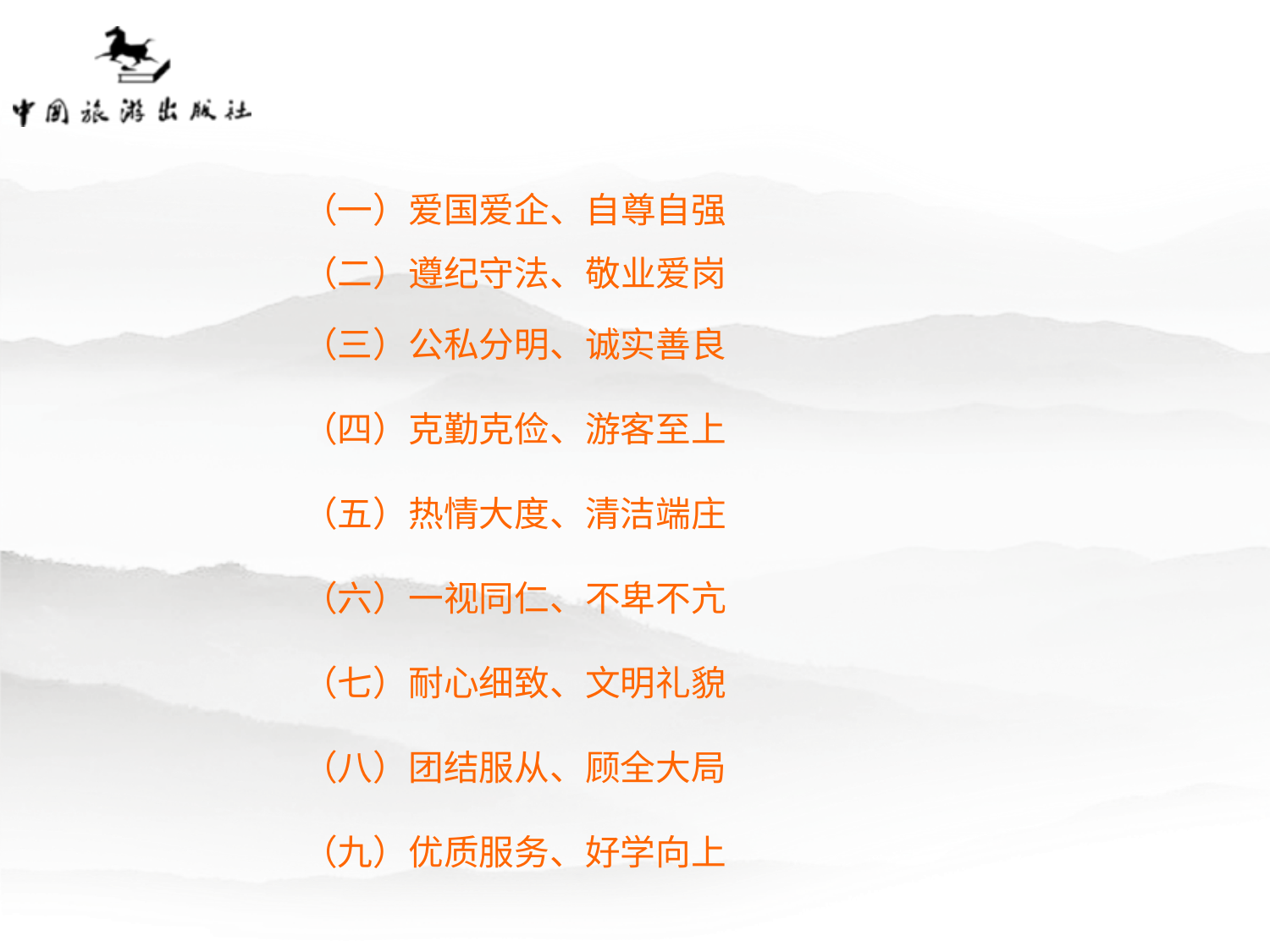

（一）爱国爱企、自尊自强
（二）遵纪守法、敬业爱岗
（三）公私分明、诚实善良
（四）克勤克俭、游客至上
（五）热情大度、清洁端庄
（六）一视同仁、不卑不亢
（七）耐心细致、文明礼貌
（八）团结服从、顾全大局
（九）优质服务、好学向上